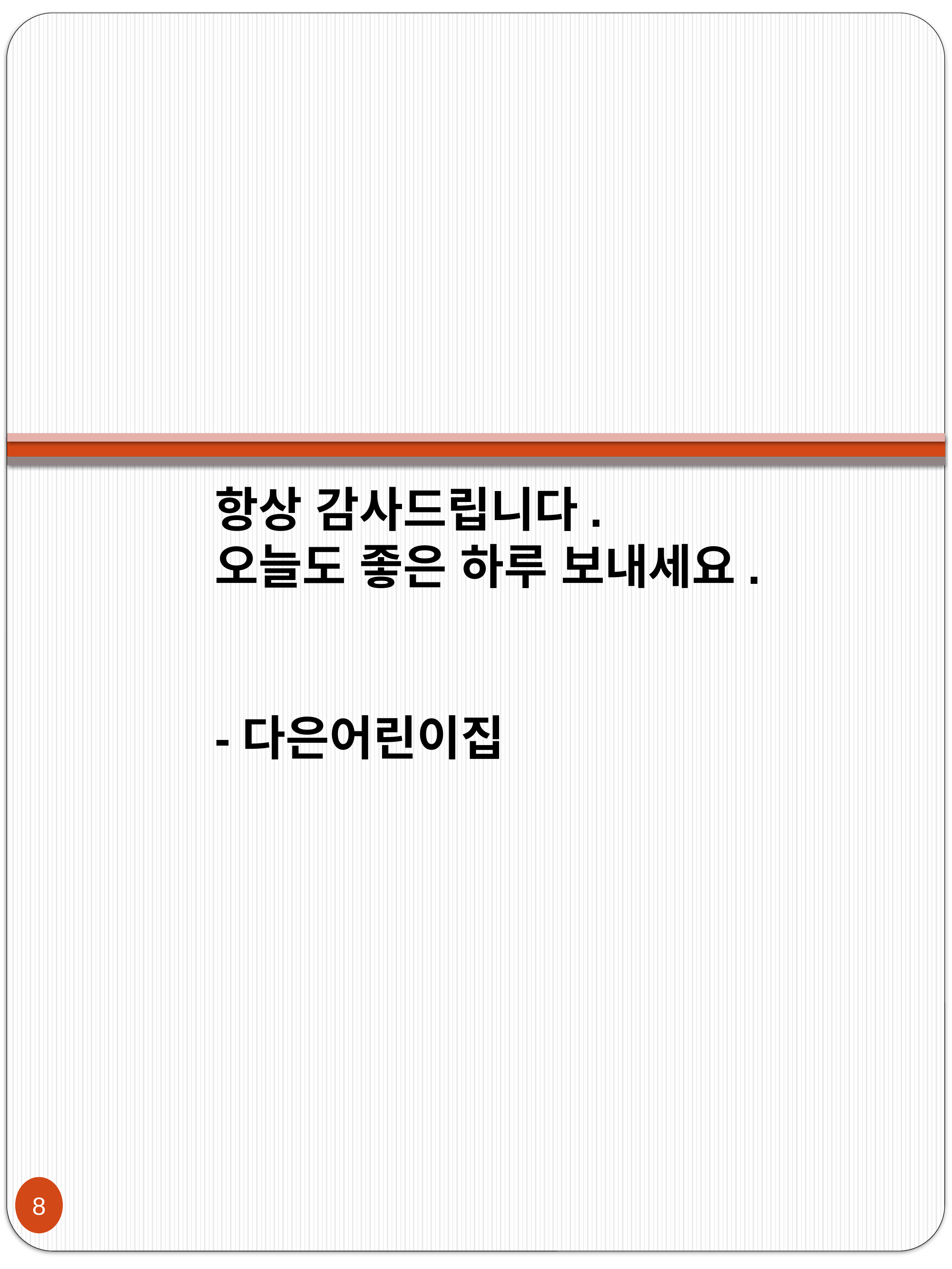

# 항상 감사드립니다. 오늘도 좋은 하루 보내세요. -다은어린이집
8